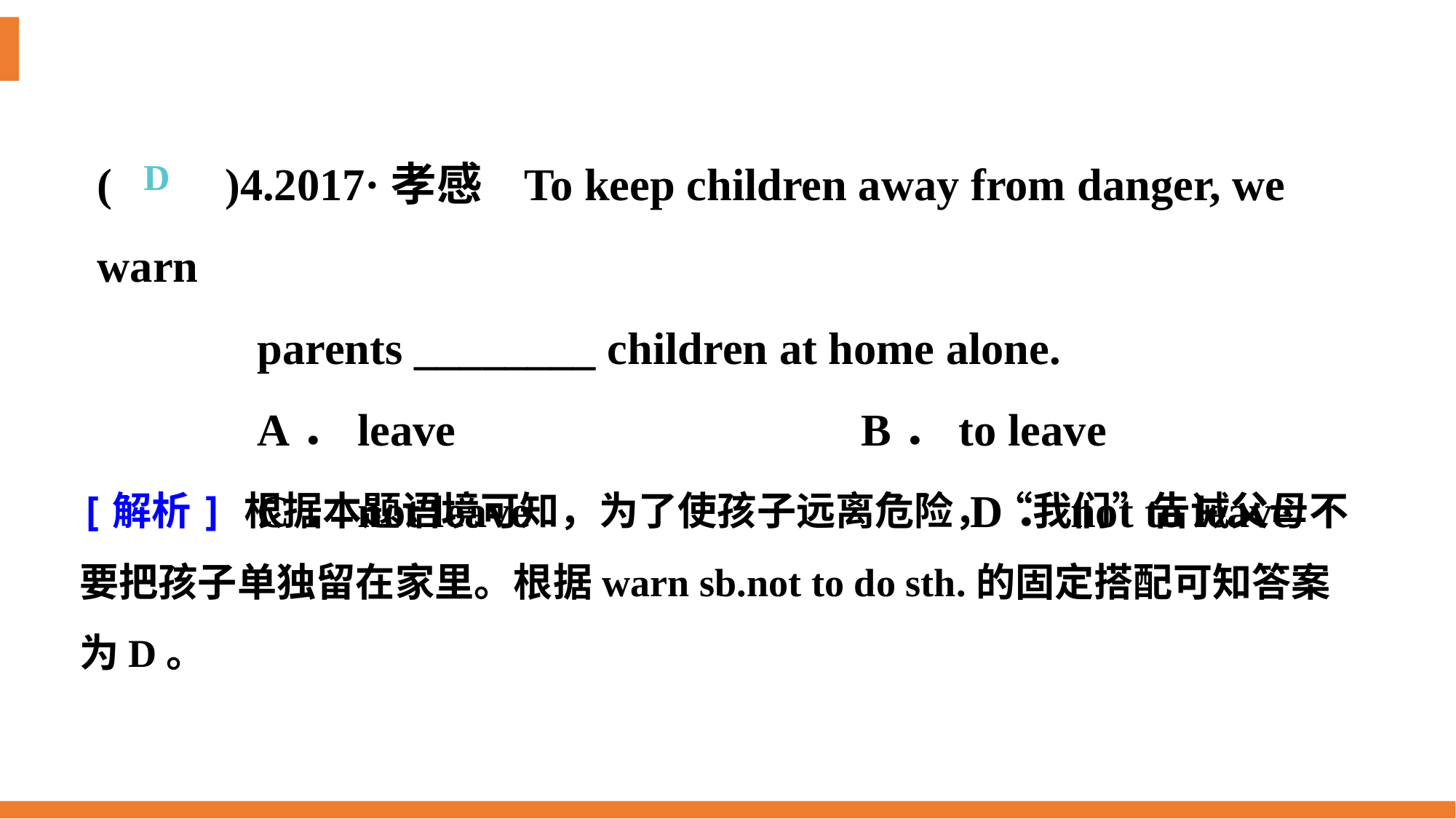

(　　)4.2017·孝感   To keep children away from danger, we warn
parents ________ children at home alone.
A．leave   				B．to leave
C．not leave  				D．not to leave
D
[解析] 根据本题语境可知，为了使孩子远离危险，“我们”告诫父母不要把孩子单独留在家里。根据warn sb.not to do sth.的固定搭配可知答案为D。